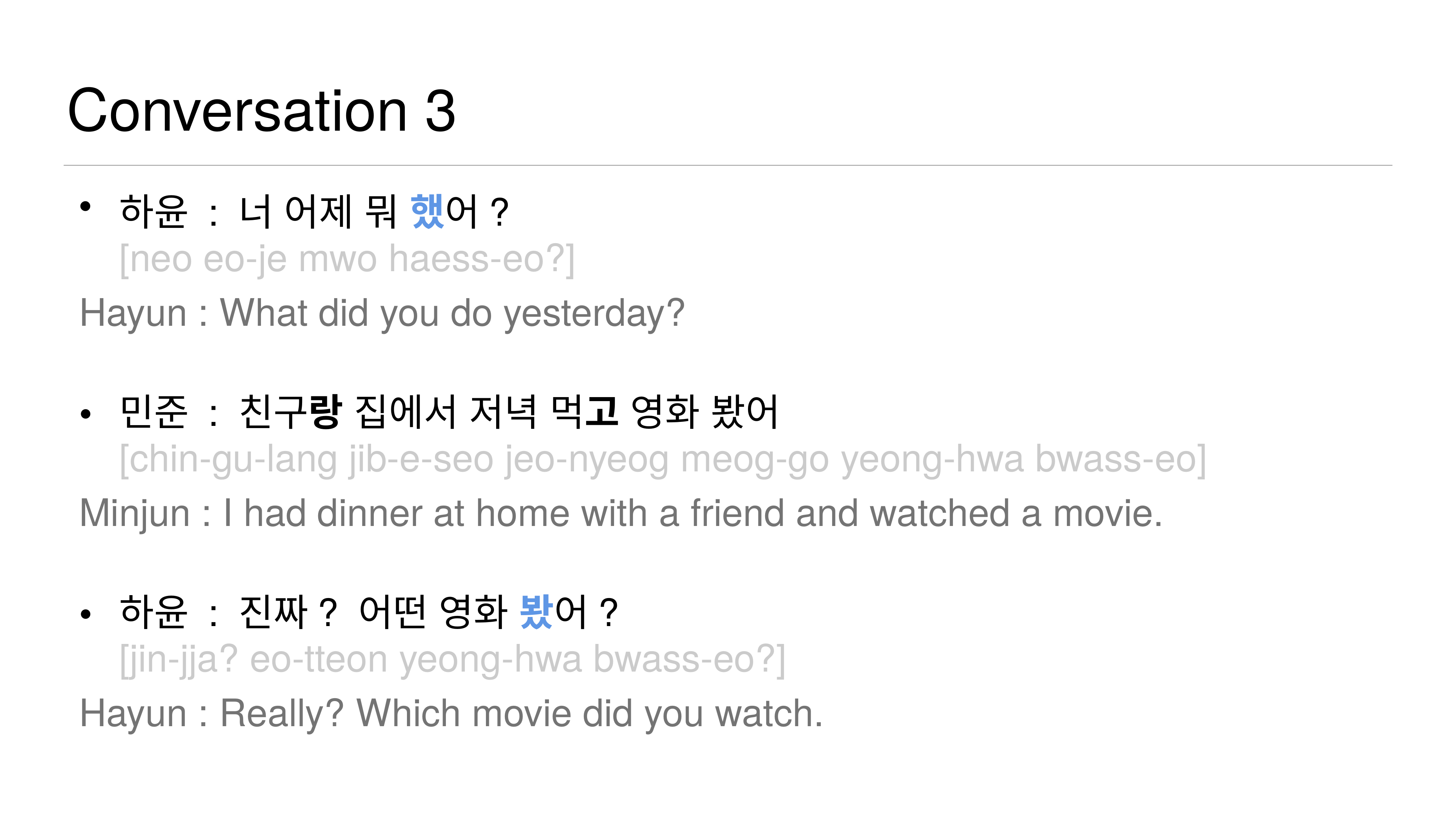

# Conversation 3
하윤 : 너 어제 뭐 했어?
[neo eo-je mwo haess-eo?]
Hayun : What did you do yesterday?
민준 : 친구랑 집에서 저녁 먹고 영화 봤어
[chin-gu-lang jib-e-seo jeo-nyeog meog-go yeong-hwa bwass-eo]
Minjun : I had dinner at home with a friend and watched a movie.
하윤 : 진짜? 어떤 영화 봤어?
[jin-jja? eo-tteon yeong-hwa bwass-eo?]
Hayun : Really? Which movie did you watch.